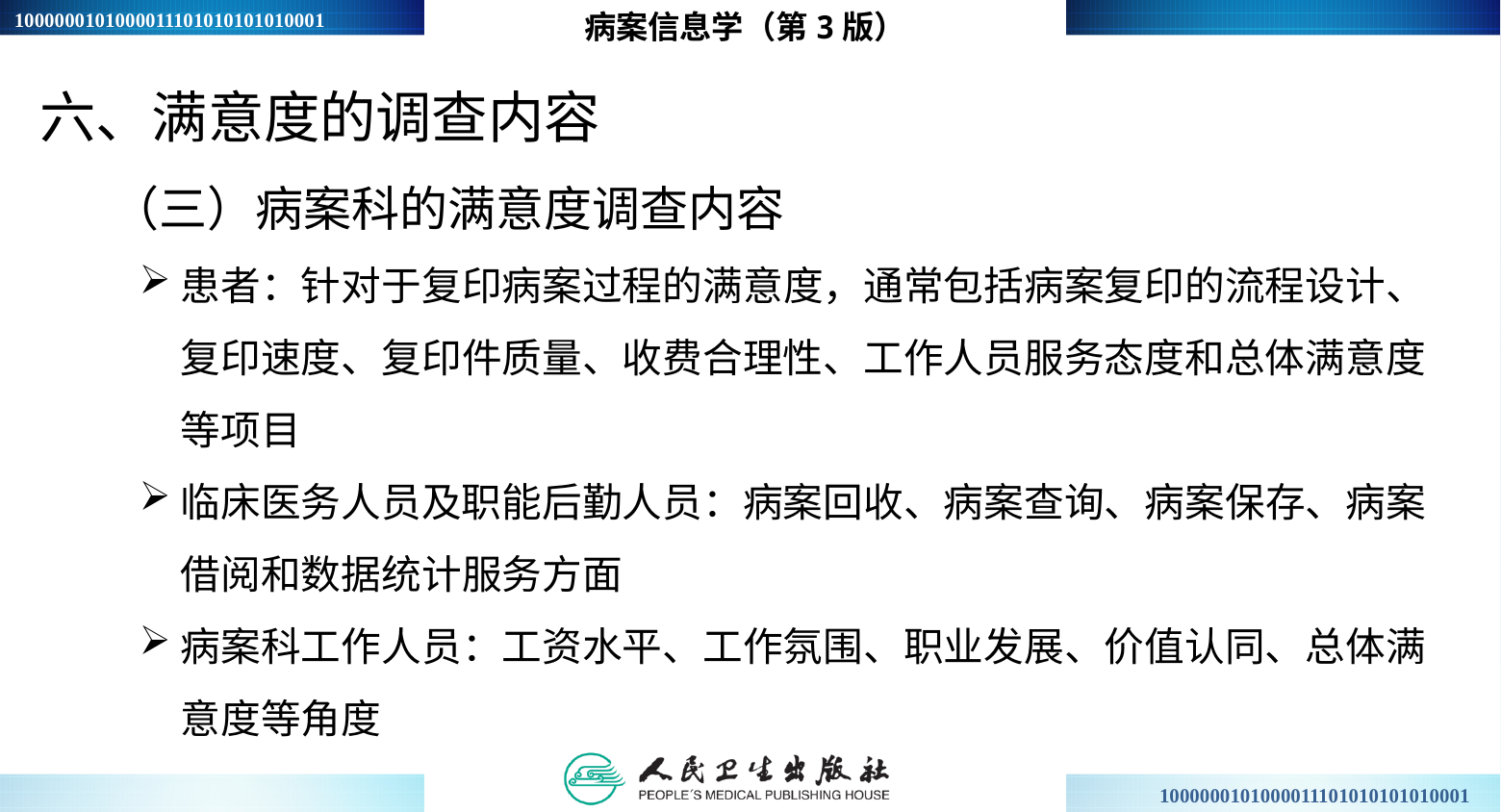

病案信息学（第3版）
六、满意度的调查内容
（三）病案科的满意度调查内容
患者：针对于复印病案过程的满意度，通常包括病案复印的流程设计、复印速度、复印件质量、收费合理性、工作人员服务态度和总体满意度等项目
临床医务人员及职能后勤人员：病案回收、病案查询、病案保存、病案借阅和数据统计服务方面
病案科工作人员：工资水平、工作氛围、职业发展、价值认同、总体满意度等角度